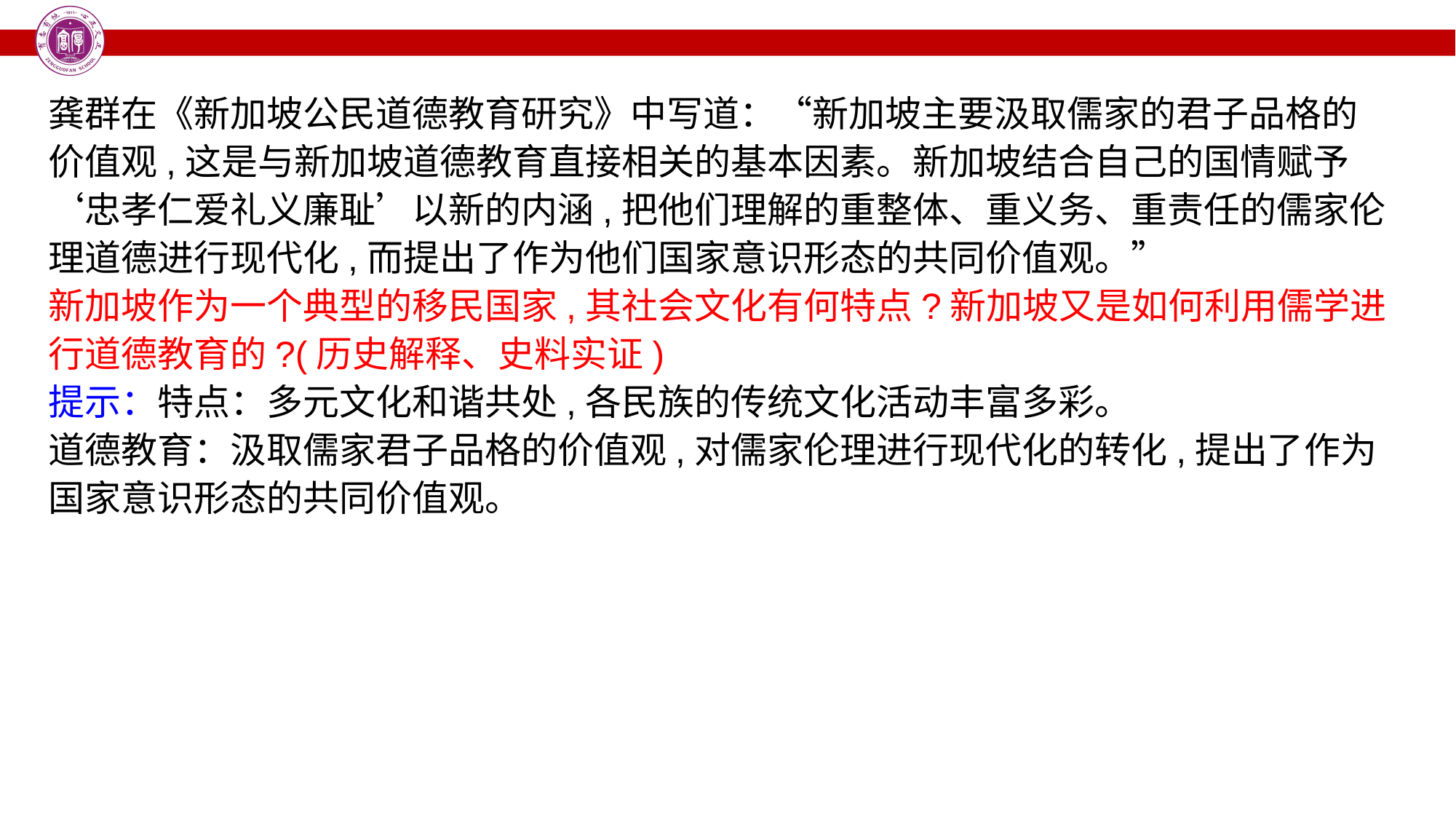

龚群在《新加坡公民道德教育研究》中写道：“新加坡主要汲取儒家的君子品格的价值观,这是与新加坡道德教育直接相关的基本因素。新加坡结合自己的国情赋予‘忠孝仁爱礼义廉耻’以新的内涵,把他们理解的重整体、重义务、重责任的儒家伦理道德进行现代化,而提出了作为他们国家意识形态的共同价值观。”
新加坡作为一个典型的移民国家,其社会文化有何特点?新加坡又是如何利用儒学进行道德教育的?(历史解释、史料实证)
提示：特点：多元文化和谐共处,各民族的传统文化活动丰富多彩。
道德教育：汲取儒家君子品格的价值观,对儒家伦理进行现代化的转化,提出了作为国家意识形态的共同价值观。